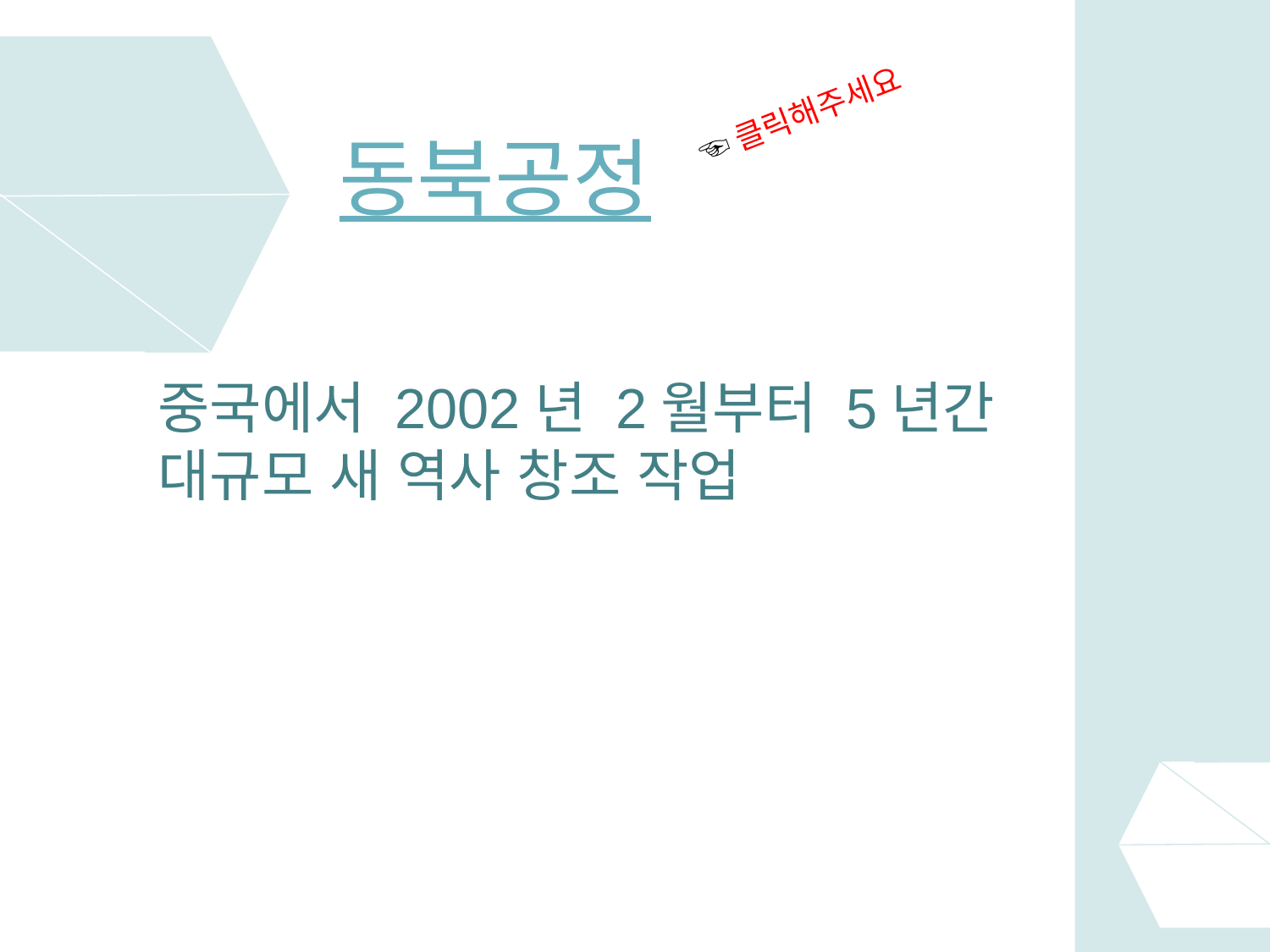

☜클릭해주세요
# 동북공정
중국에서 2002년 2월부터 5년간 대규모 새 역사 창조 작업